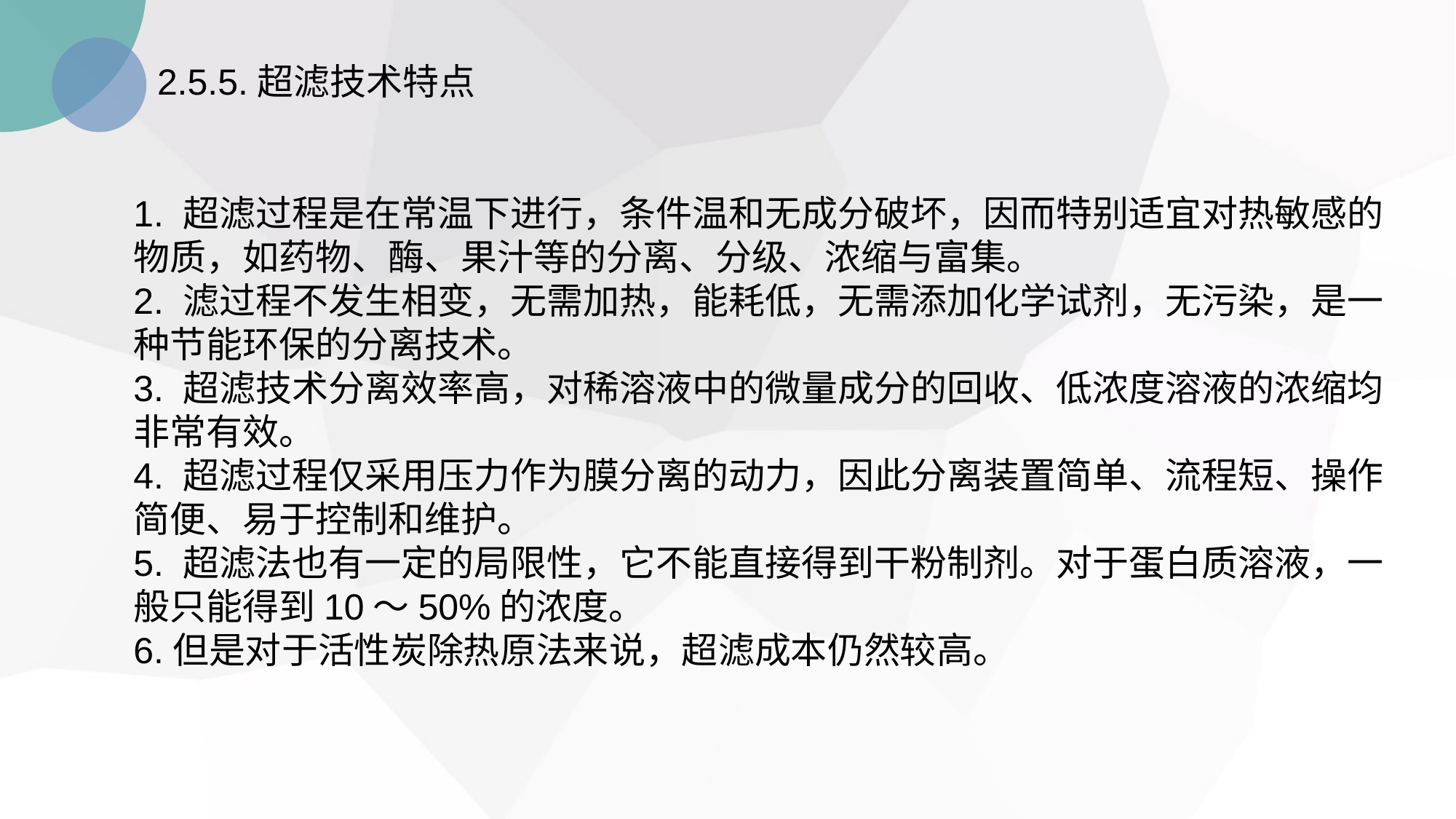

2.5.5.超滤技术特点
1. 超滤过程是在常温下进行，条件温和无成分破坏，因而特别适宜对热敏感的物质，如药物、酶、果汁等的分离、分级、浓缩与富集。
2. 滤过程不发生相变，无需加热，能耗低，无需添加化学试剂，无污染，是一种节能环保的分离技术。
3. 超滤技术分离效率高，对稀溶液中的微量成分的回收、低浓度溶液的浓缩均非常有效。
4. 超滤过程仅采用压力作为膜分离的动力，因此分离装置简单、流程短、操作简便、易于控制和维护。
5. 超滤法也有一定的局限性，它不能直接得到干粉制剂。对于蛋白质溶液，一般只能得到10～50%的浓度。
6.但是对于活性炭除热原法来说，超滤成本仍然较高。